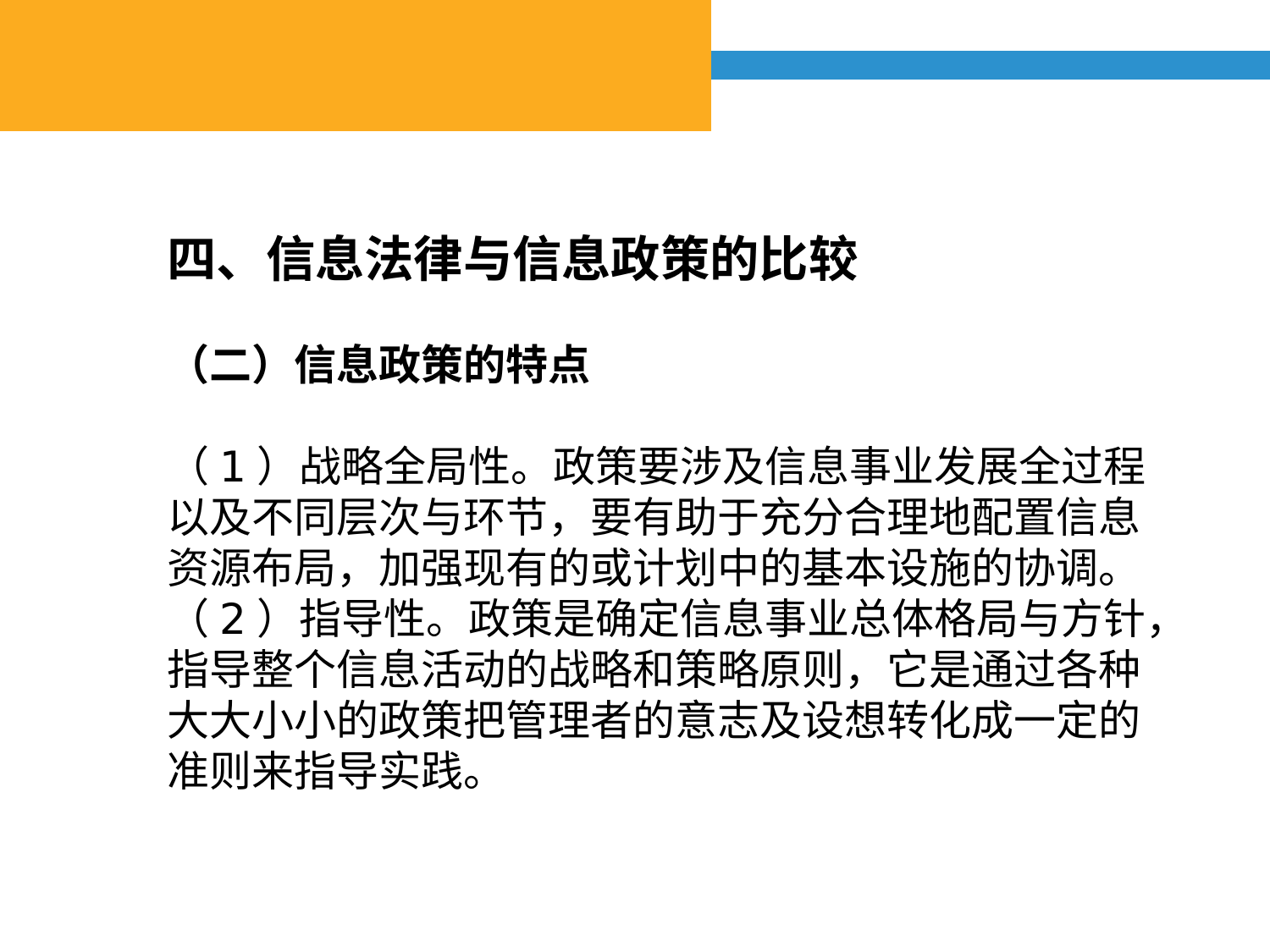

四、信息法律与信息政策的比较

（二）信息政策的特点

（1）战略全局性。政策要涉及信息事业发展全过程以及不同层次与环节，要有助于充分合理地配置信息资源布局，加强现有的或计划中的基本设施的协调。
（2）指导性。政策是确定信息事业总体格局与方针，指导整个信息活动的战略和策略原则，它是通过各种大大小小的政策把管理者的意志及设想转化成一定的准则来指导实践。